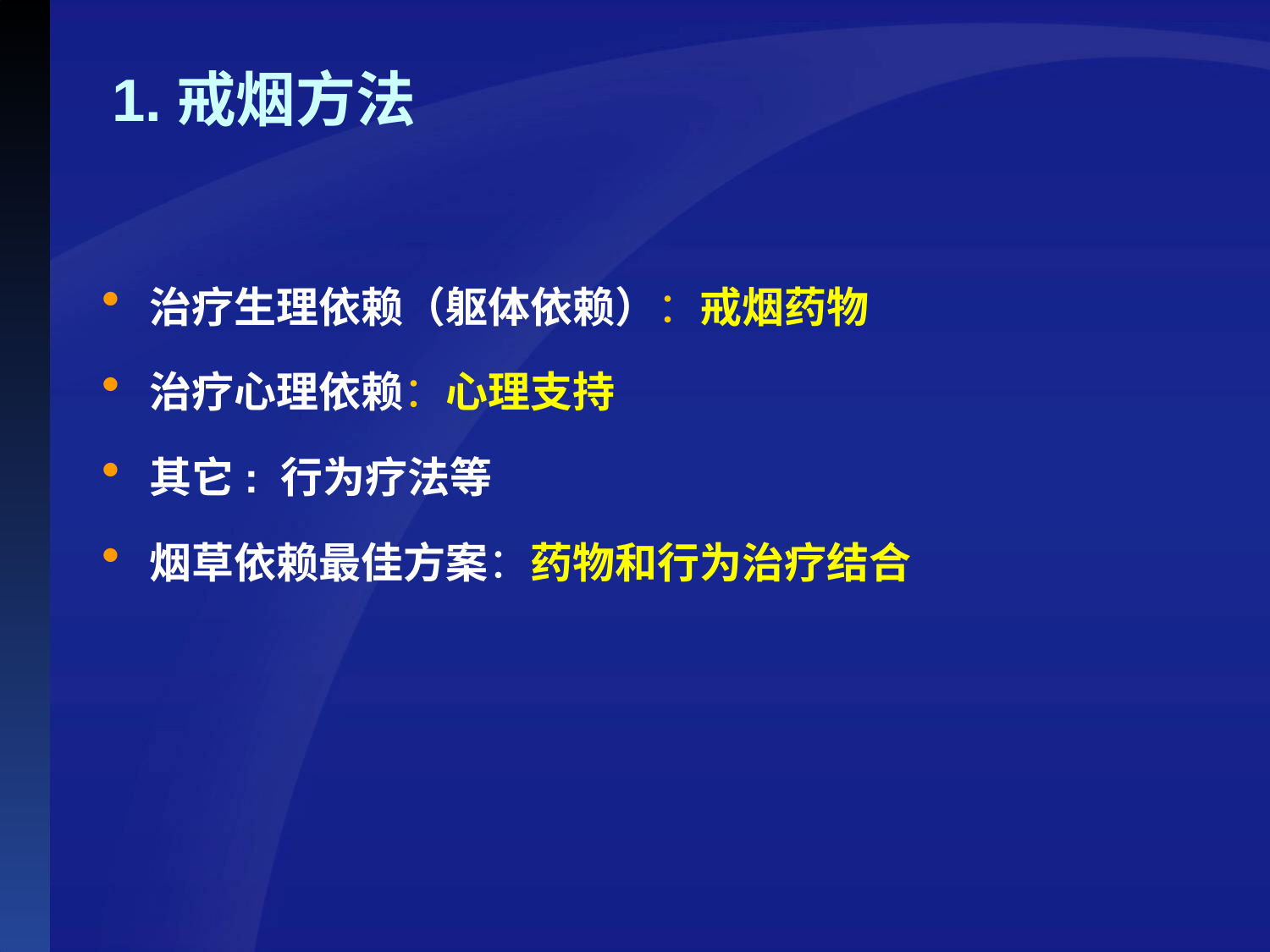

1.戒烟方法
治疗生理依赖（躯体依赖）：戒烟药物
治疗心理依赖：心理支持
其它: 行为疗法等
烟草依赖最佳方案：药物和行为治疗结合